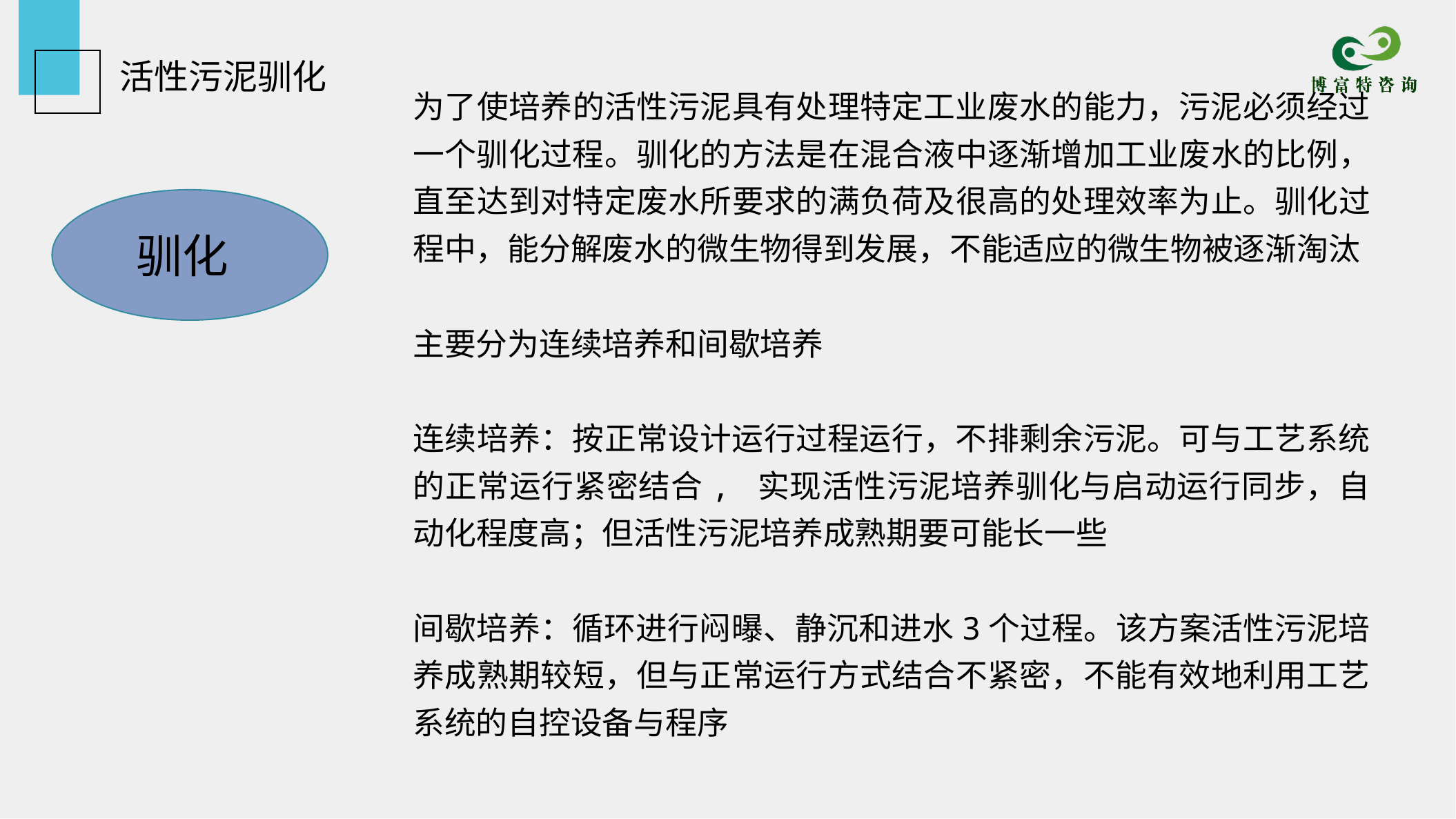

活性污泥驯化
为了使培养的活性污泥具有处理特定工业废水的能力，污泥必须经过一个驯化过程。驯化的方法是在混合液中逐渐增加工业废水的比例，直至达到对特定废水所要求的满负荷及很高的处理效率为止。驯化过程中，能分解废水的微生物得到发展，不能适应的微生物被逐渐淘汰

主要分为连续培养和间歇培养

连续培养：按正常设计运行过程运行，不排剩余污泥。可与工艺系统的正常运行紧密结合, 实现活性污泥培养驯化与启动运行同步，自动化程度高；但活性污泥培养成熟期要可能长一些

间歇培养：循环进行闷曝、静沉和进水3个过程。该方案活性污泥培养成熟期较短，但与正常运行方式结合不紧密，不能有效地利用工艺系统的自控设备与程序

驯化